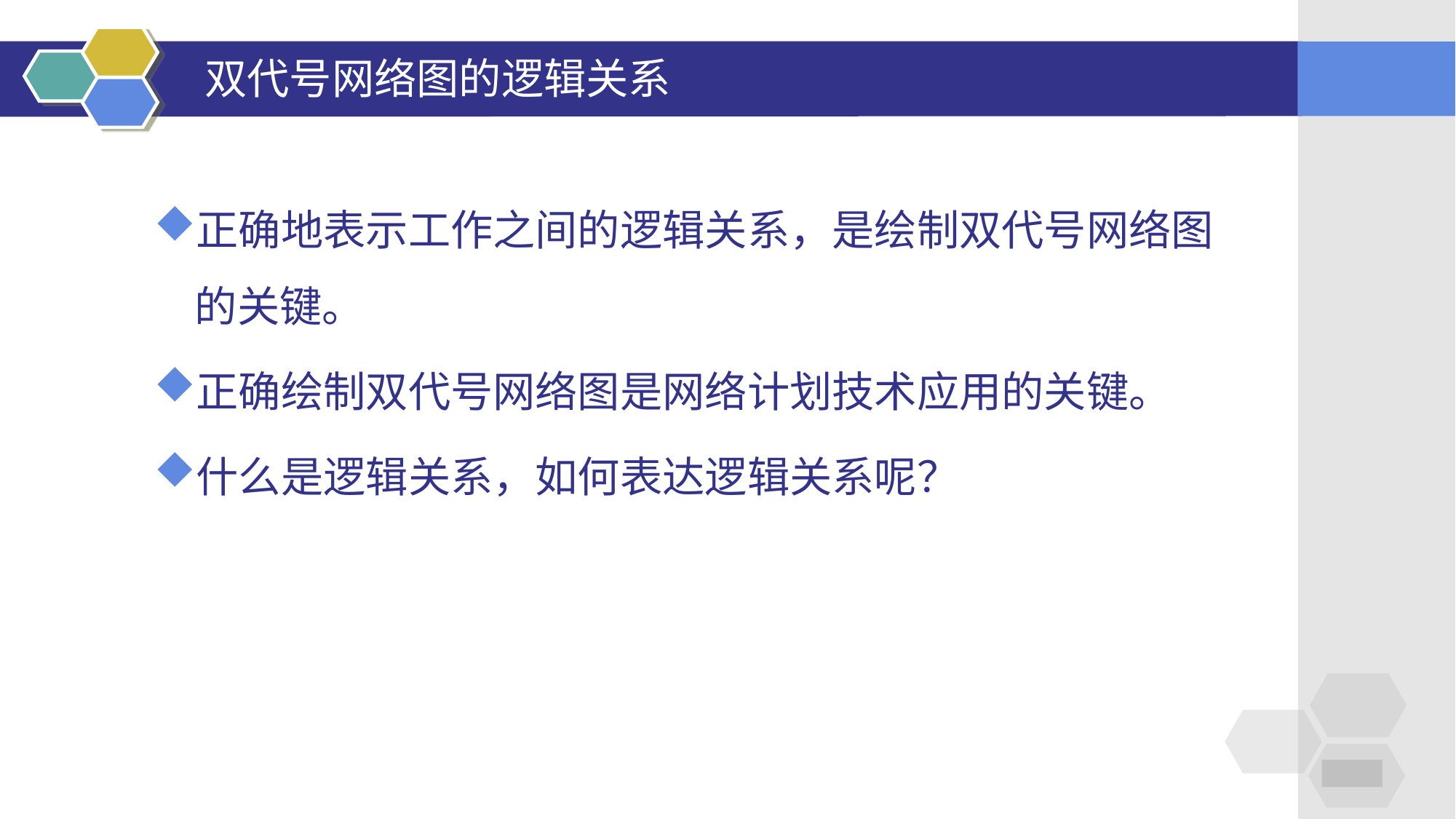

# 双代号网络图的逻辑关系
正确地表示工作之间的逻辑关系，是绘制双代号网络图的关键。
正确绘制双代号网络图是网络计划技术应用的关键。
什么是逻辑关系，如何表达逻辑关系呢？
3